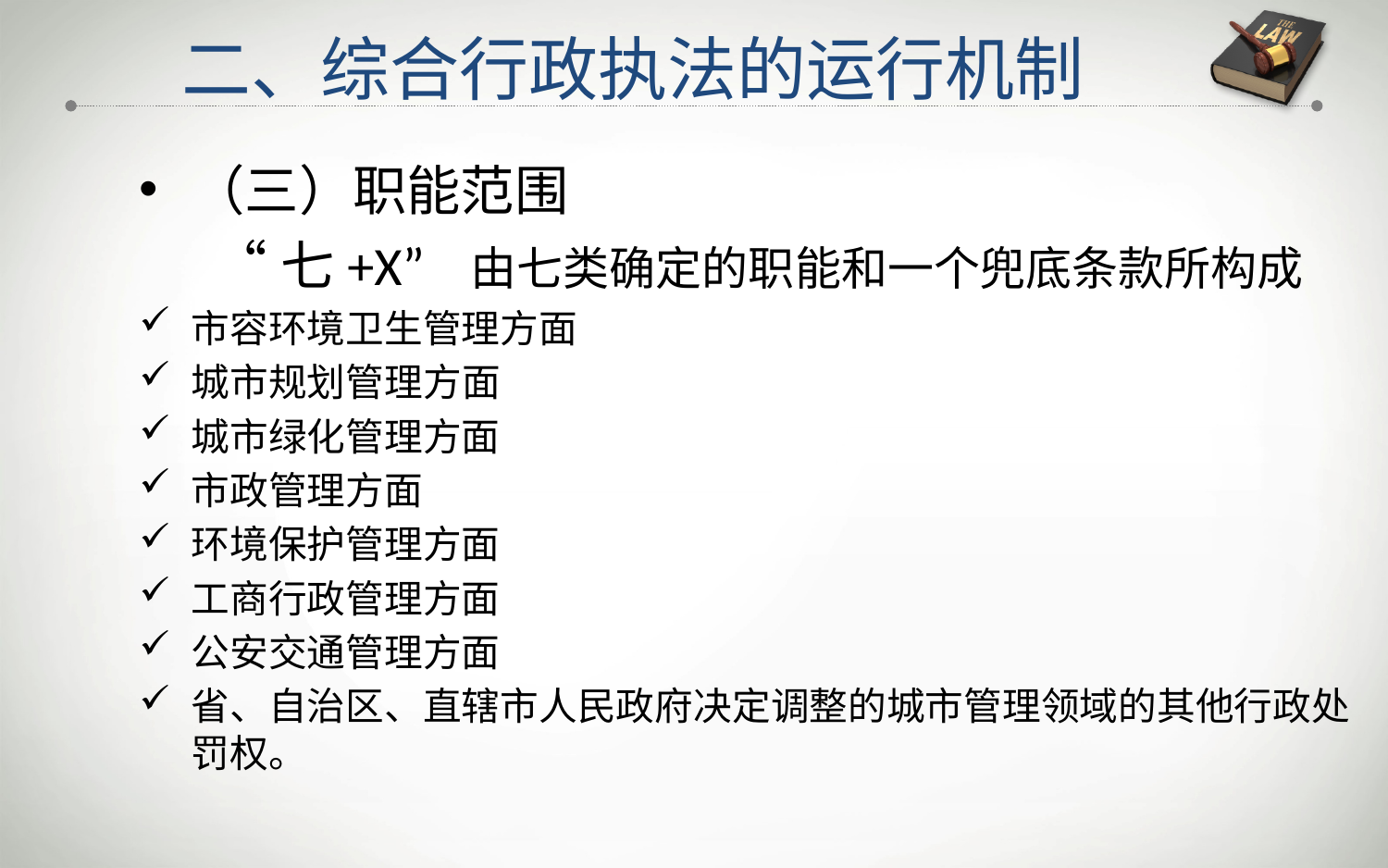

二、综合行政执法的运行机制
（三）职能范围
       “七+X”   由七类确定的职能和一个兜底条款所构成
市容环境卫生管理方面
城市规划管理方面
城市绿化管理方面
市政管理方面
环境保护管理方面
工商行政管理方面
公安交通管理方面
省、自治区、直辖市人民政府决定调整的城市管理领域的其他行政处罚权。